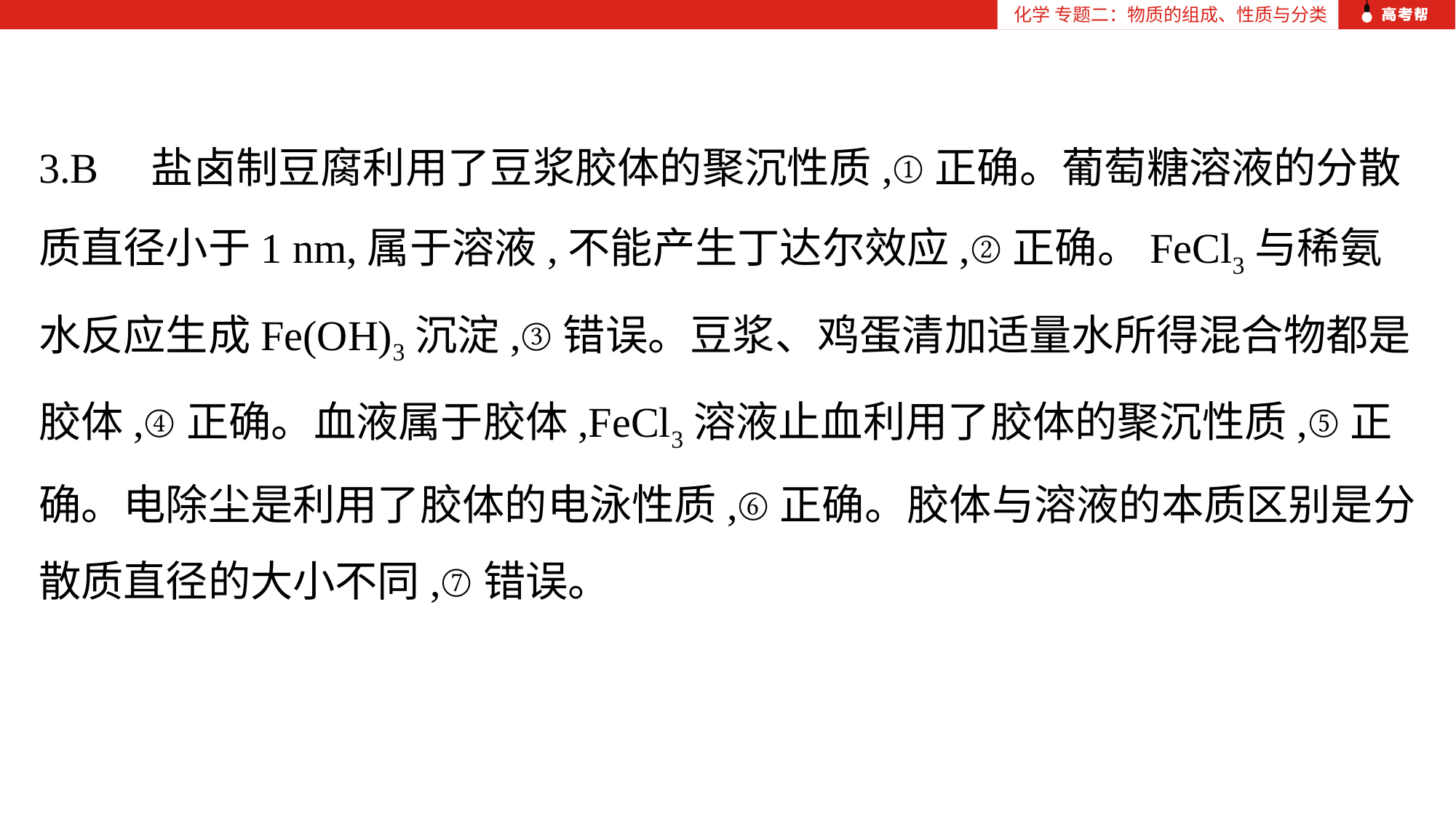

化学 专题二：物质的组成、性质与分类

3.B　盐卤制豆腐利用了豆浆胶体的聚沉性质,①正确。葡萄糖溶液的分散质直径小于1 nm,属于溶液,不能产生丁达尔效应,②正确。FeCl3与稀氨水反应生成Fe(OH)3沉淀,③错误。豆浆、鸡蛋清加适量水所得混合物都是胶体,④正确。血液属于胶体,FeCl3溶液止血利用了胶体的聚沉性质,⑤正确。电除尘是利用了胶体的电泳性质,⑥正确。胶体与溶液的本质区别是分散质直径的大小不同,⑦错误。